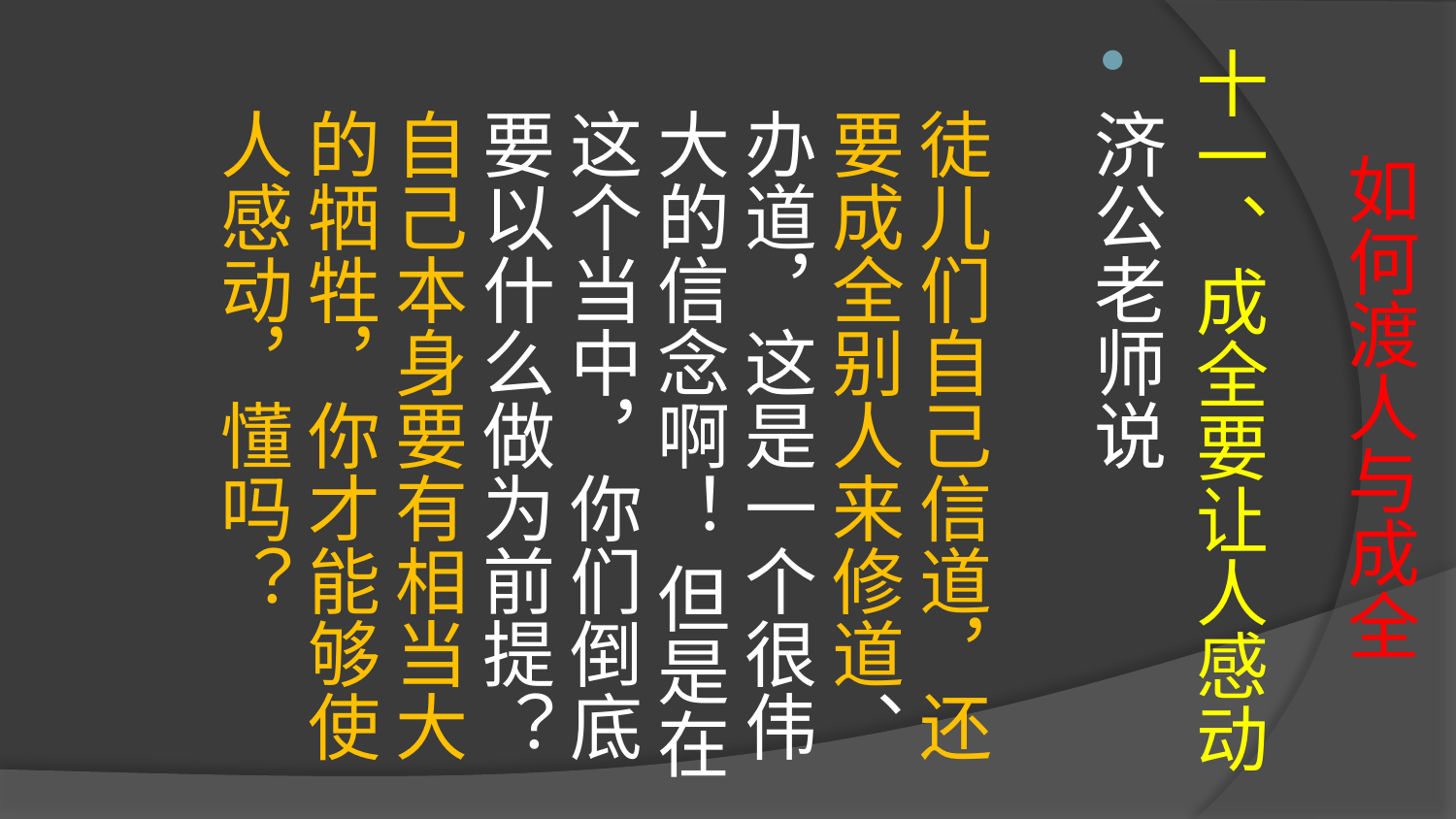

# 如何渡人与成全
十一、成全要让人感动
济公老师说
徒儿们自己信道，还要成全别人来修道、办道，这是一个很伟大的信念啊！ 但是在这个当中，你们倒底要以什么做为前提？ 自己本身要有相当大的牺牲，你才能够使人感动，懂吗？